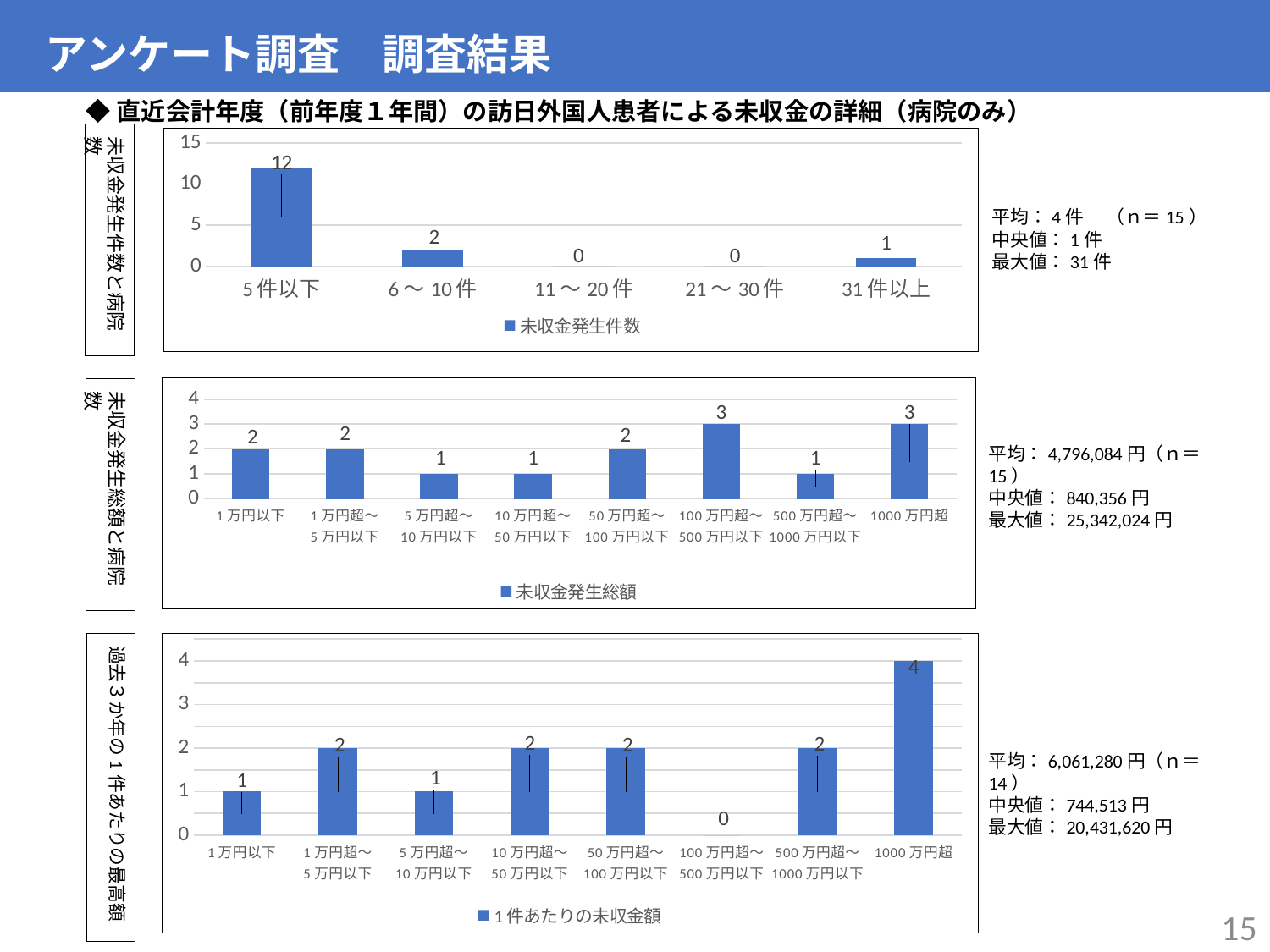

アンケート調査　調査結果
◆直近会計年度（前年度１年間）の訪日外国人患者による未収金の詳細（病院のみ）
未収金発生件数と病院数

### Chart

| Category | 未収金発生件数 |
|---|---|
| 5件以下 | 12.0 |
| 6～10件 | 2.0 |
| 11～20件 | 0.0 |
| 21～30件 | 0.0 |
| 31件以上 | 1.0 |
平均：4件　 （ｎ＝15）
中央値：1件
最大値：31件

### Chart

| Category | 未収金発生総額 |
|---|---|
| 1万円以下 | 2.0 |
| 1万円超～
5万円以下 | 2.0 |
| 5万円超～
10万円以下 | 1.0 |
| 10万円超～
50万円以下 | 1.0 |
| 50万円超～
100万円以下 | 2.0 |
| 100万円超～
500万円以下 | 3.0 |
| 500万円超～
1000万円以下 | 1.0 |
| 1000万円超 | 3.0 |
未収金発生総額と病院数
平均：4,796,084円（ｎ＝15）
中央値：840,356円
最大値：25,342,024円

### Chart

| Category | 1件あたりの未収金額 |
|---|---|
| 1万円以下 | 1.0 |
| 1万円超～
5万円以下 | 2.0 |
| 5万円超～
10万円以下 | 1.0 |
| 10万円超～
50万円以下 | 2.0 |
| 50万円超～
100万円以下 | 2.0 |
| 100万円超～
500万円以下 | 0.0 |
| 500万円超～
1000万円以下 | 2.0 |
| 1000万円超 | 4.0 |
過去３か年の1件あたりの最高額
平均：6,061,280円（ｎ＝14）
中央値：744,513円
最大値：20,431,620円
15